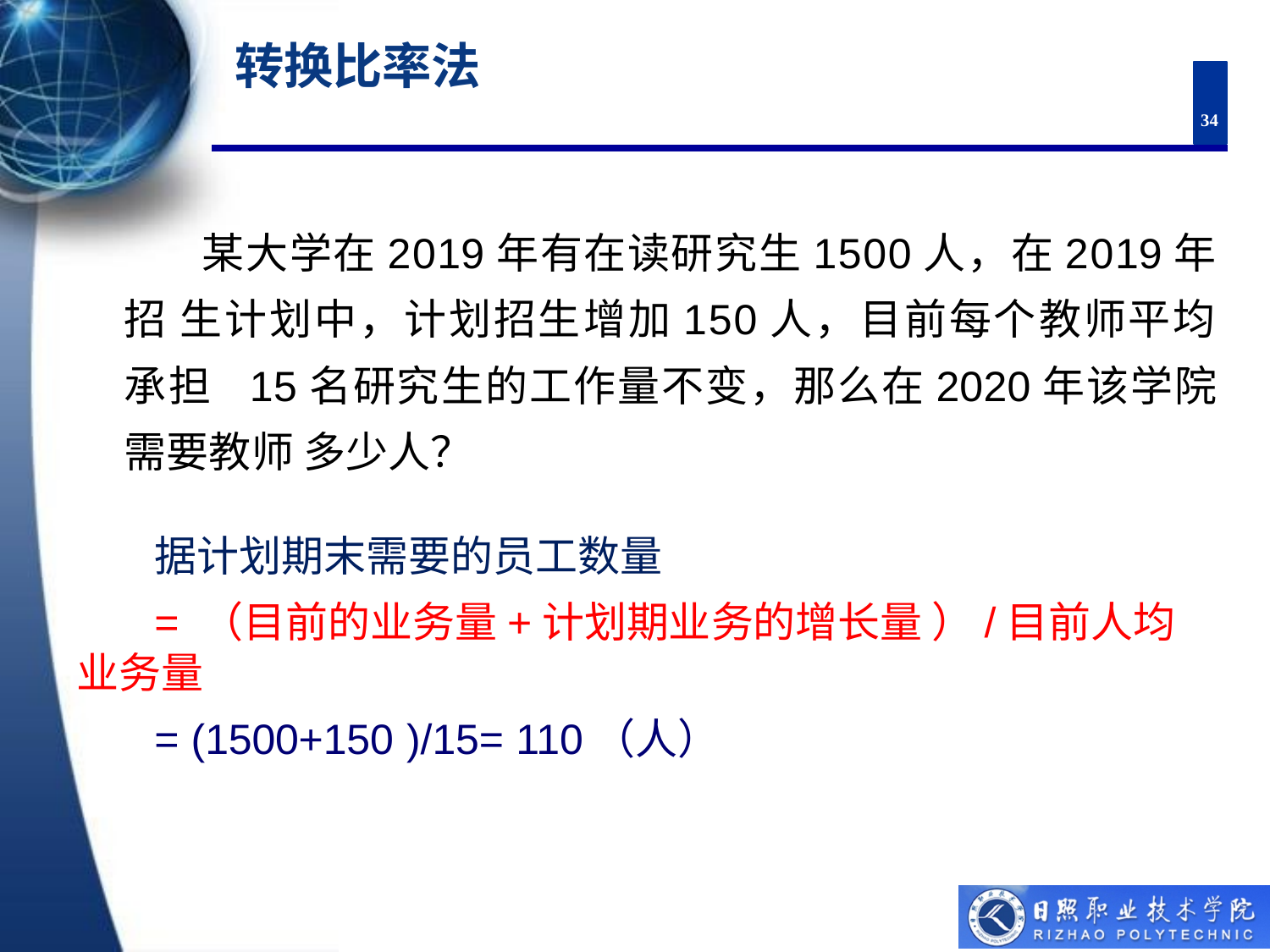

# 转换比率法
34
某大学在2019年有在读研究生1500人，在2019年招 生计划中，计划招生增加150人，目前每个教师平均承担  15名研究生的工作量不变，那么在2020年该学院需要教师 多少人？

据计划期末需要的员工数量
= （目前的业务量+计划期业务的增长量 ）/目前人均业务量
= (1500+150 )/15= 110（人）